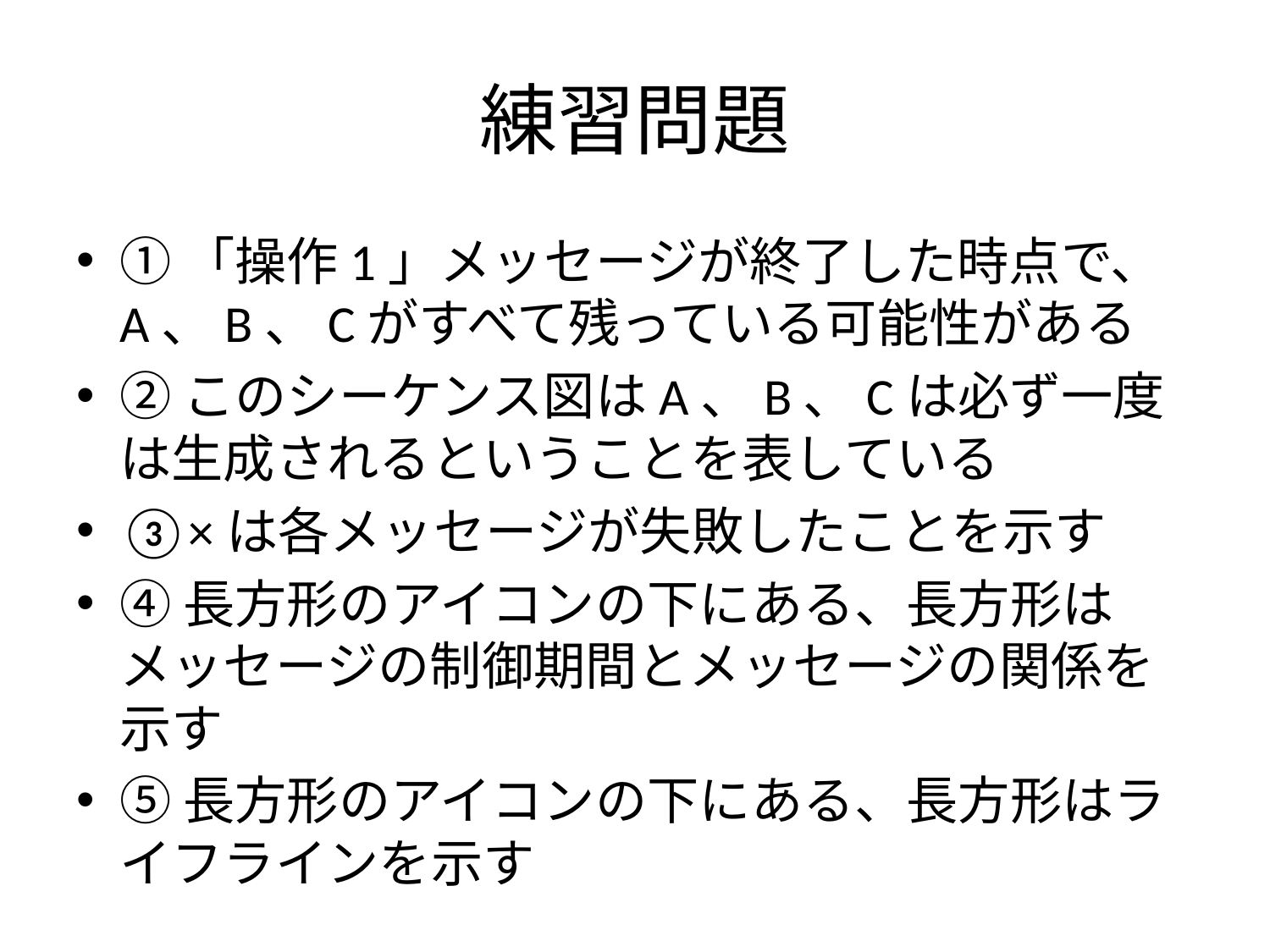

# 練習問題
①「操作1」メッセージが終了した時点で、A、B、Cがすべて残っている可能性がある
②このシーケンス図はA、B、Cは必ず一度は生成されるということを表している
③×は各メッセージが失敗したことを示す
④長方形のアイコンの下にある、長方形はメッセージの制御期間とメッセージの関係を示す
⑤長方形のアイコンの下にある、長方形はライフラインを示す